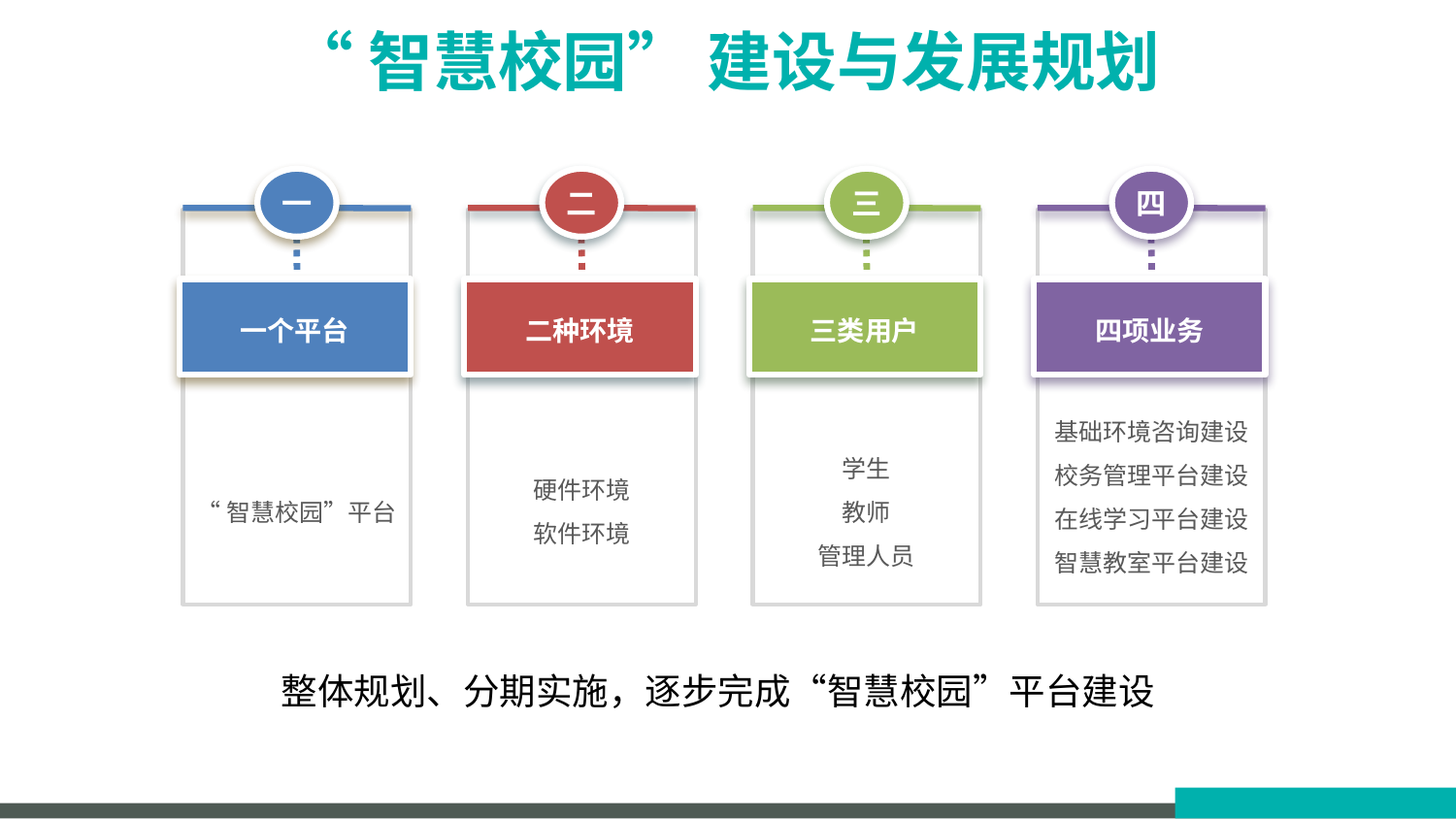

“智慧校园” 建设与发展规划
一
二
三
四

一个平台
二种环境
三类用户
四项业务
基础环境咨询建设
校务管理平台建设
在线学习平台建设
智慧教室平台建设
“智慧校园”平台
硬件环境
软件环境
学生
教师
管理人员
整体规划、分期实施，逐步完成“智慧校园”平台建设